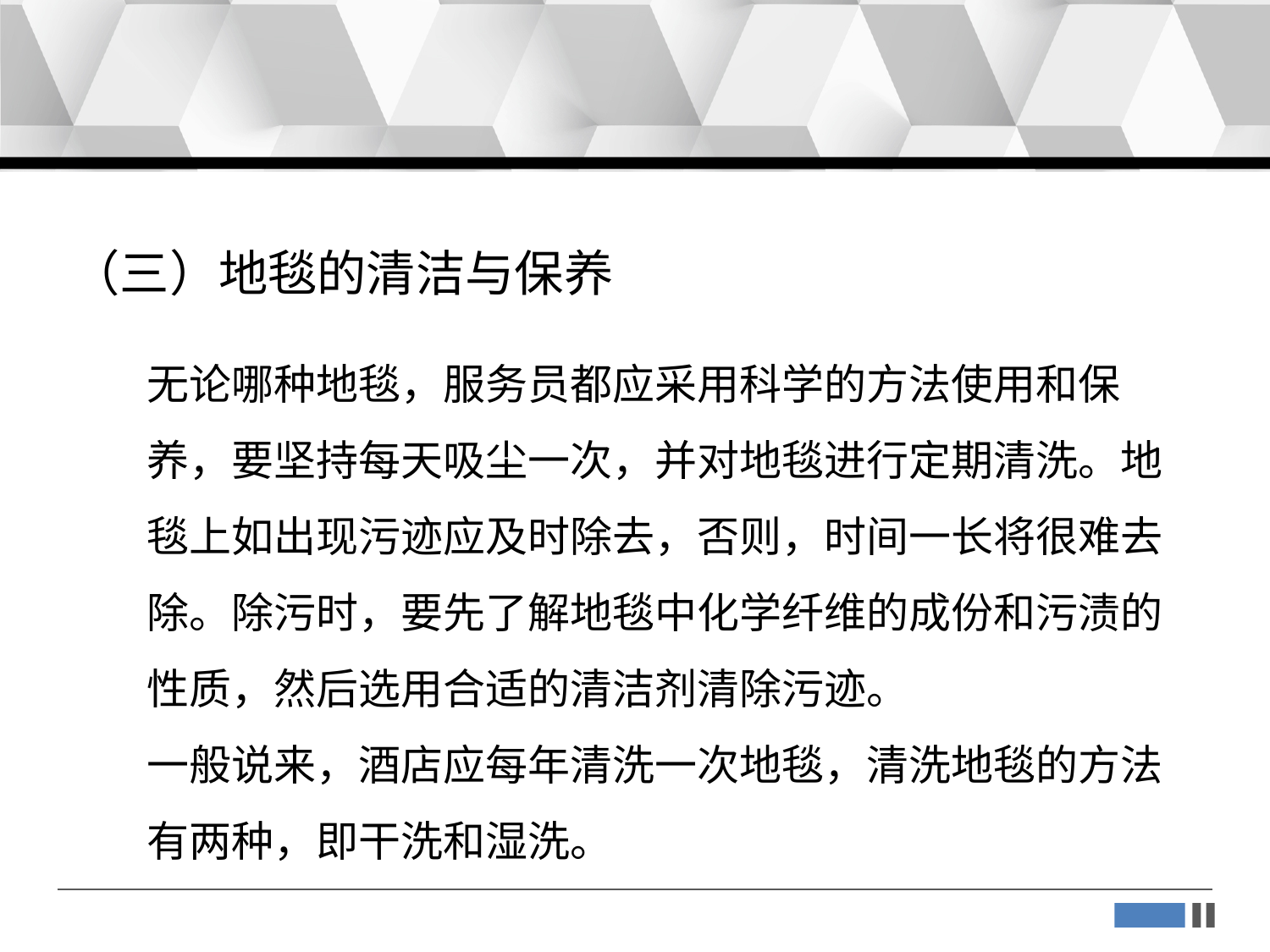

（三）地毯的清洁与保养
无论哪种地毯，服务员都应采用科学的方法使用和保养，要坚持每天吸尘一次，并对地毯进行定期清洗。地毯上如出现污迹应及时除去，否则，时间一长将很难去除。除污时，要先了解地毯中化学纤维的成份和污渍的性质，然后选用合适的清洁剂清除污迹。
一般说来，酒店应每年清洗一次地毯，清洗地毯的方法有两种，即干洗和湿洗。